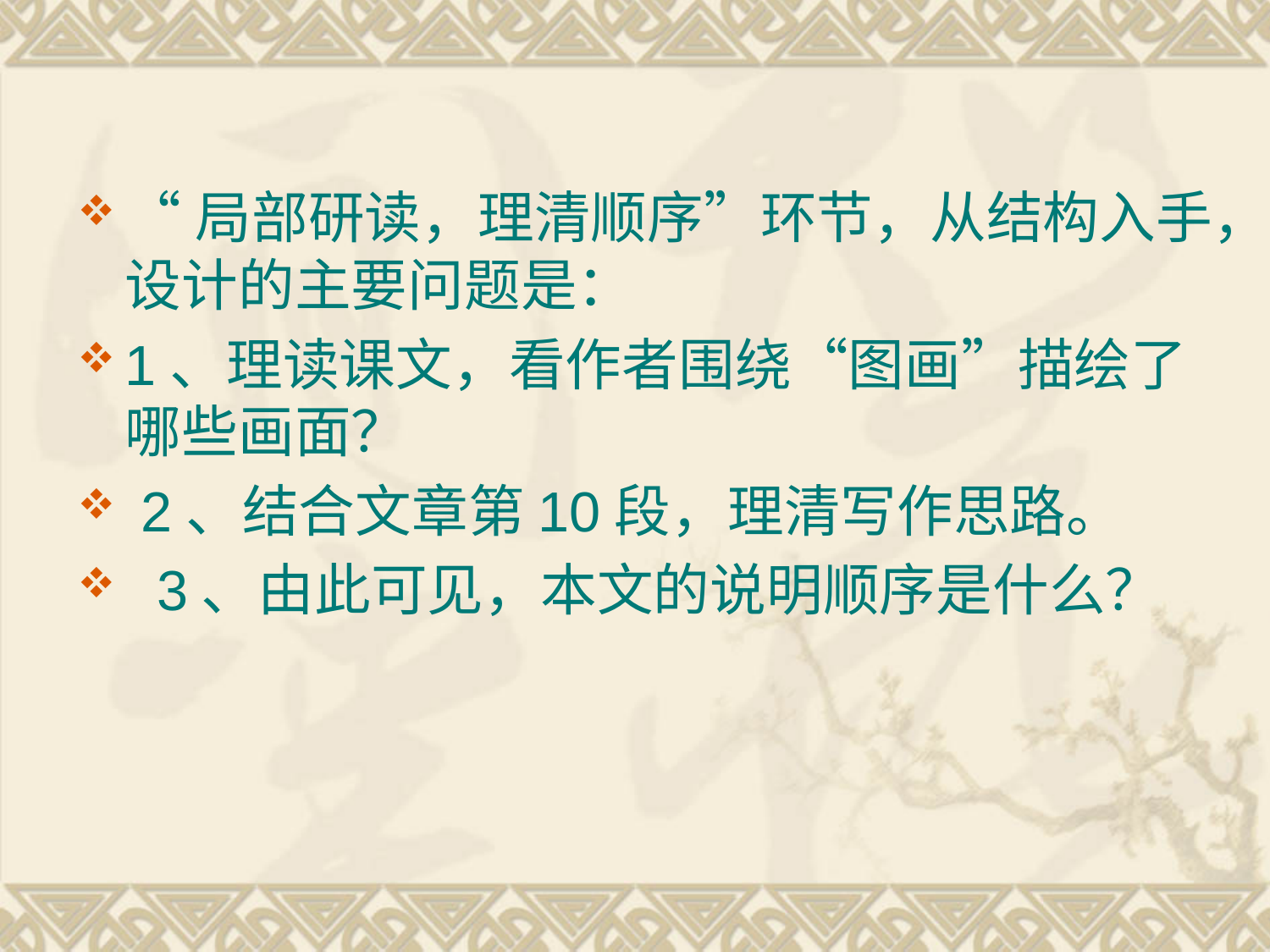

“局部研读，理清顺序”环节，从结构入手，设计的主要问题是：
1、理读课文，看作者围绕“图画”描绘了哪些画面？
 2、结合文章第10段，理清写作思路。
  3、由此可见，本文的说明顺序是什么？